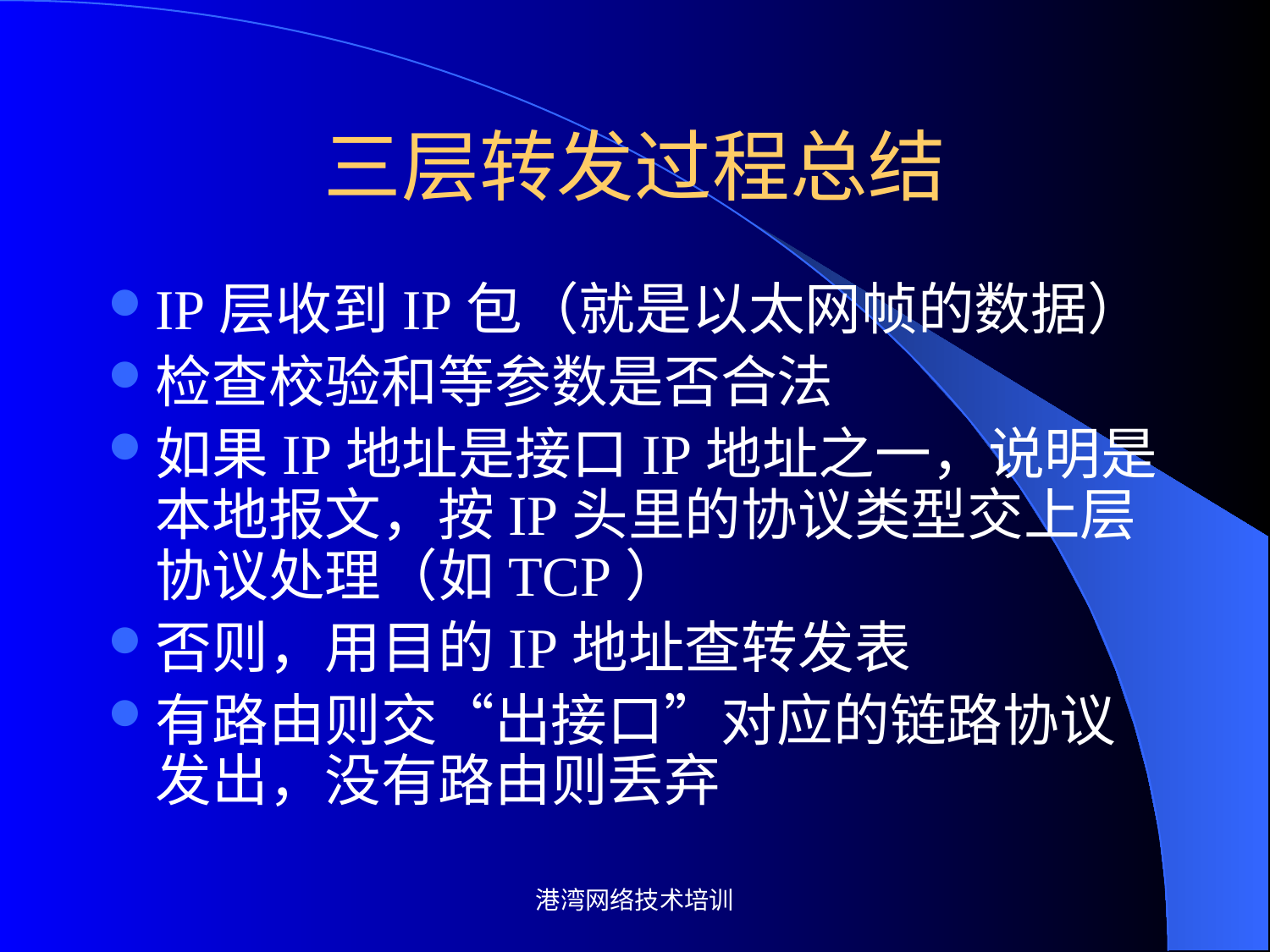

# 三层转发过程总结
IP层收到IP包（就是以太网帧的数据）
检查校验和等参数是否合法
如果IP地址是接口IP地址之一，说明是本地报文，按IP头里的协议类型交上层协议处理（如TCP）
否则，用目的IP地址查转发表
有路由则交“出接口”对应的链路协议发出，没有路由则丢弃

港湾网络技术培训
54